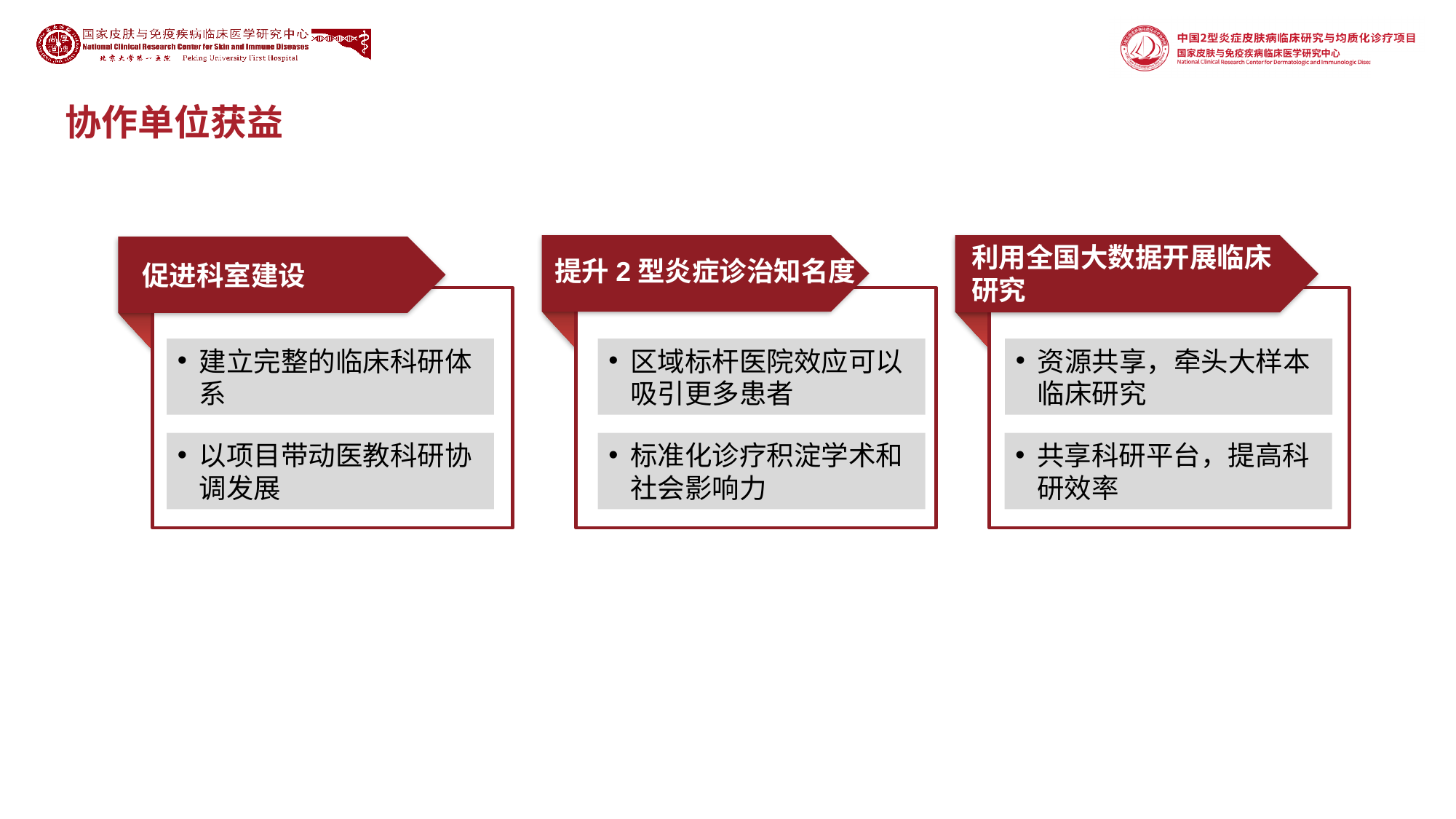

协作单位获益
利用全国大数据开展临床研究

提升2型炎症诊治知名度
促进科室建设

建立完整的临床科研体系
区域标杆医院效应可以吸引更多患者
资源共享，牵头大样本临床研究
以项目带动医教科研协调发展
共享科研平台，提高科研效率
标准化诊疗积淀学术和社会影响力